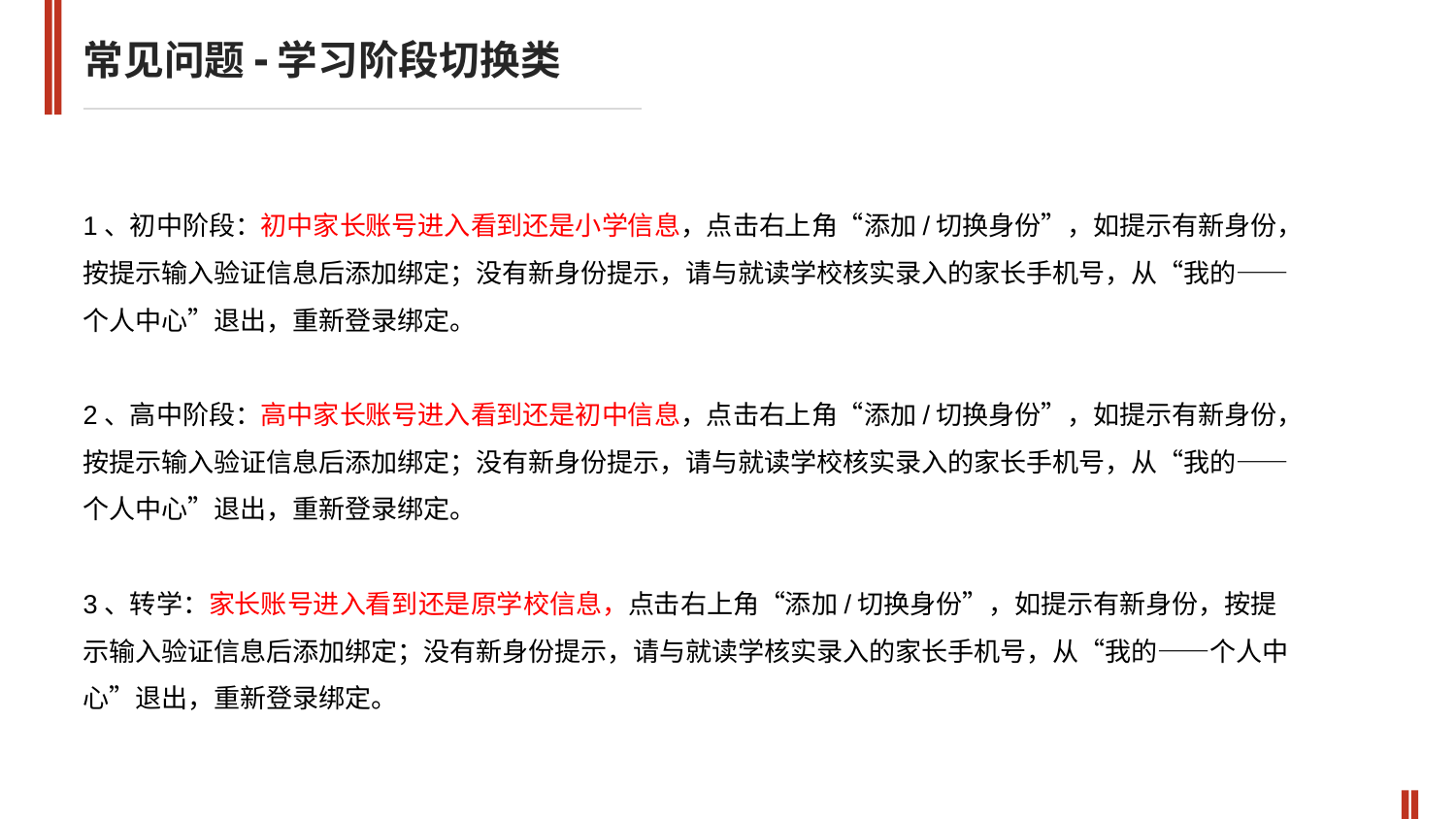

常见问题-学习阶段切换类
1、初中阶段：初中家长账号进入看到还是小学信息，点击右上角“添加/切换身份”，如提示有新身份，按提示输入验证信息后添加绑定；没有新身份提示，请与就读学校核实录入的家长手机号，从“我的——个人中心”退出，重新登录绑定。

2、高中阶段：高中家长账号进入看到还是初中信息，点击右上角“添加/切换身份”，如提示有新身份，按提示输入验证信息后添加绑定；没有新身份提示，请与就读学校核实录入的家长手机号，从“我的——个人中心”退出，重新登录绑定。

3、转学：家长账号进入看到还是原学校信息，点击右上角“添加/切换身份”，如提示有新身份，按提示输入验证信息后添加绑定；没有新身份提示，请与就读学核实录入的家长手机号，从“我的——个人中心”退出，重新登录绑定。